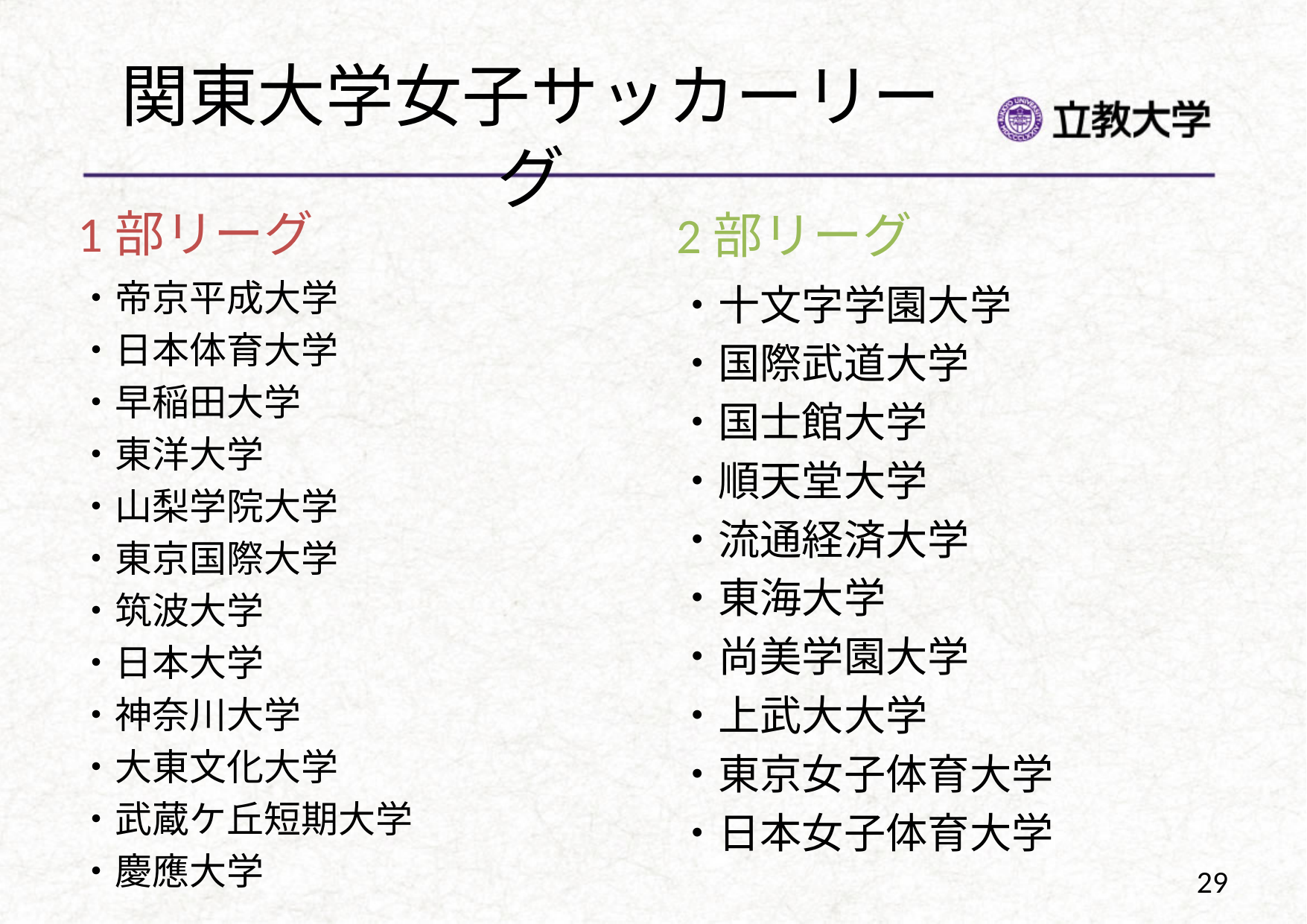

# 関東大学女子サッカーリーグ
1部リーグ
2部リーグ
・帝京平成大学
・日本体育大学
・早稲田大学
・東洋大学
・山梨学院大学
・東京国際大学
・筑波大学
・日本大学
・神奈川大学
・大東文化大学
・武蔵ケ丘短期大学
・慶應大学

・十文字学園大学
・国際武道大学
・国士館大学
・順天堂大学
・流通経済大学
・東海大学
・尚美学園大学
・上武大大学
・東京女子体育大学
・日本女子体育大学
29